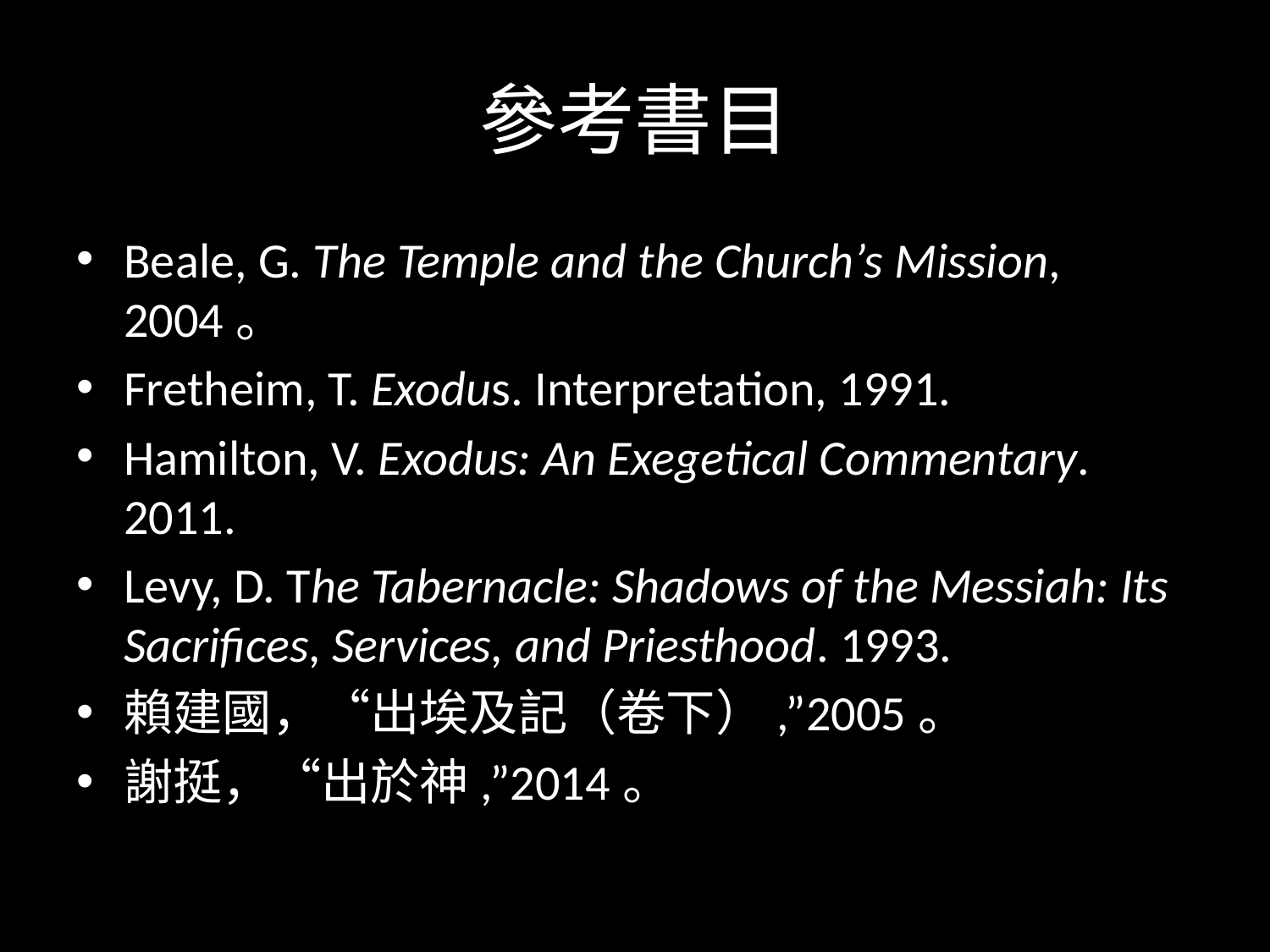

# 參考書目
Beale, G. The Temple and the Church’s Mission, 2004。
Fretheim, T. Exodus. Interpretation, 1991.
Hamilton, V. Exodus: An Exegetical Commentary. 2011.
Levy, D. The Tabernacle: Shadows of the Messiah: Its Sacrifices, Services, and Priesthood. 1993.
賴建國，“出埃及記（卷下）,”2005。
謝挺，“出於神,”2014。